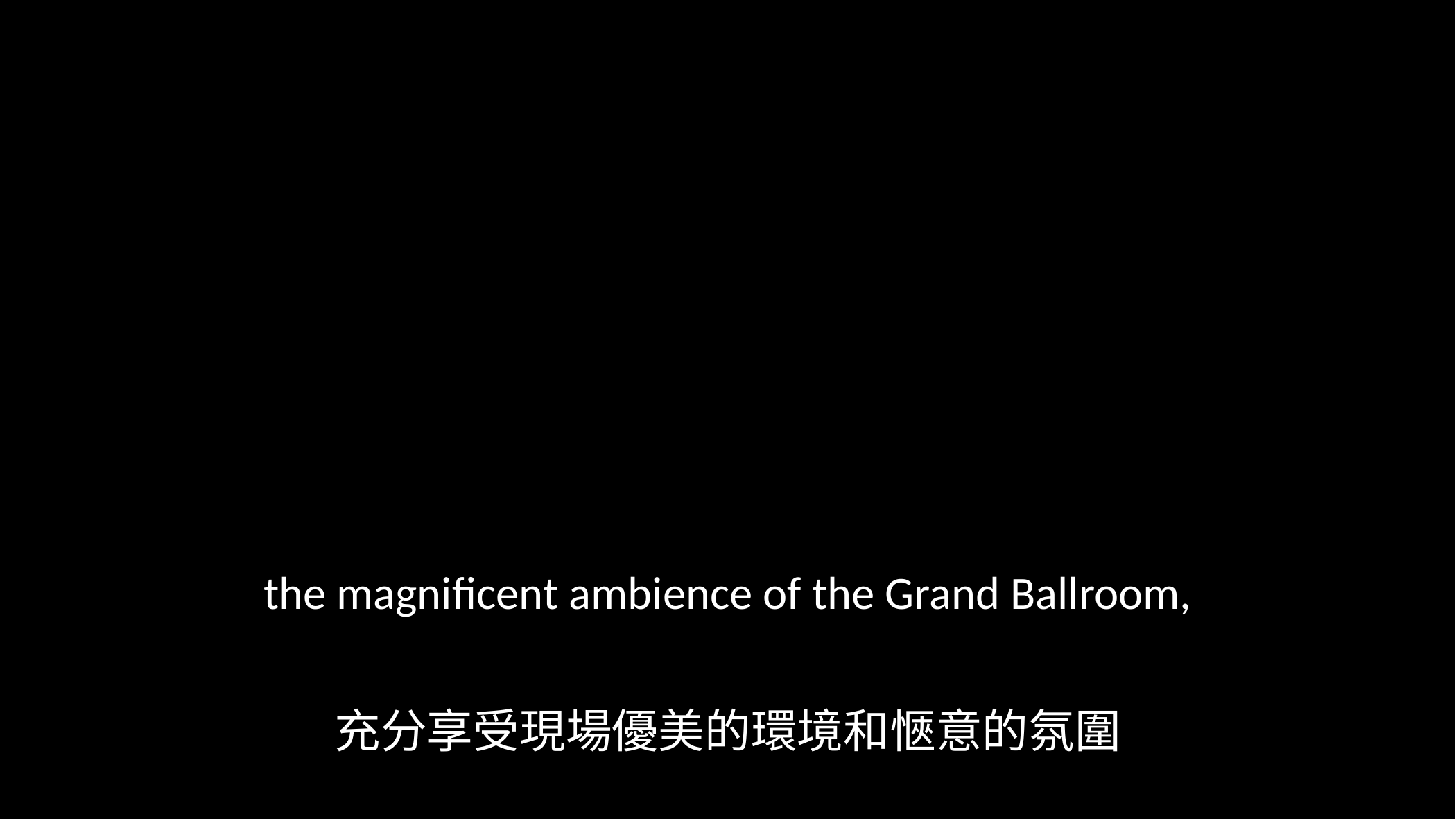

the magnificent ambience of the Grand Ballroom,

充分享受現場優美的環境和愜意的氛圍